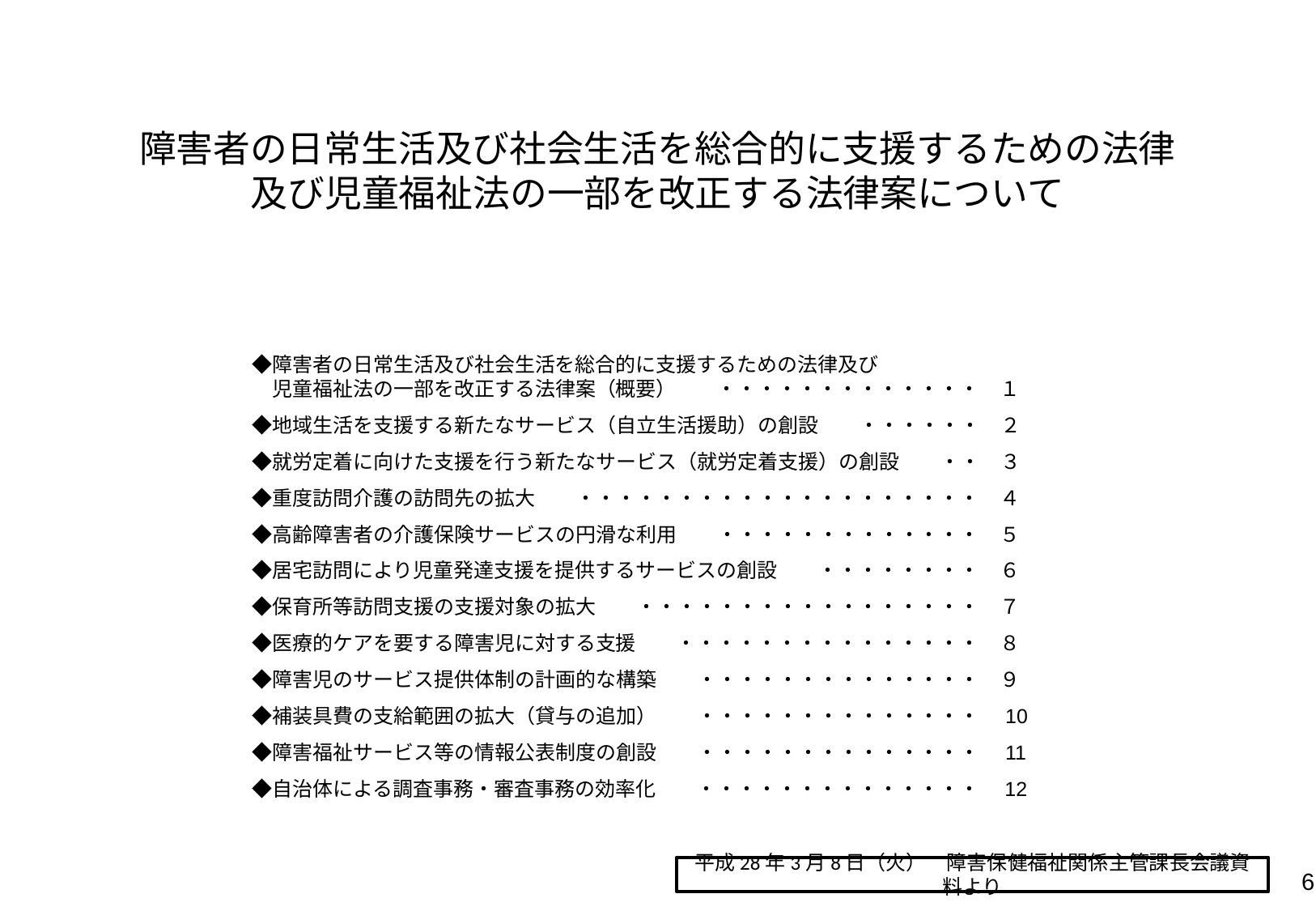

障害者の日常生活及び社会生活を総合的に支援するための法律
及び児童福祉法の一部を改正する法律案について

　　　　　　　　　　　　◆障害者の日常生活及び社会生活を総合的に支援するための法律及び
　　　　　　　　　　　　　児童福祉法の一部を改正する法律案（概要）　　・・・・・・・・・・・・・　１

　　　　　　　　　　　　◆地域生活を支援する新たなサービス（自立生活援助）の創設　　・・・・・・　２

　　　　　　　　　　　　◆就労定着に向けた支援を行う新たなサービス（就労定着支援）の創設　　・・　３

　　　　　　　　　　　　◆重度訪問介護の訪問先の拡大　　・・・・・・・・・・・・・・・・・・・・　４

　　　　　　　　　　　　◆高齢障害者の介護保険サービスの円滑な利用　　・・・・・・・・・・・・・　５

　　　　　　　　　　　　◆居宅訪問により児童発達支援を提供するサービスの創設　　・・・・・・・・　６

　　　　　　　　　　　　◆保育所等訪問支援の支援対象の拡大　　・・・・・・・・・・・・・・・・・　７

　　　　　　　　　　　　◆医療的ケアを要する障害児に対する支援　　・・・・・・・・・・・・・・・　８

　　　　　　　　　　　　◆障害児のサービス提供体制の計画的な構築　　・・・・・・・・・・・・・・　９

　　　　　　　　　　　　◆補装具費の支給範囲の拡大（貸与の追加）　　・・・・・・・・・・・・・・　10

　　　　　　　　　　　　◆障害福祉サービス等の情報公表制度の創設　　・・・・・・・・・・・・・・　11

　　　　　　　　　　　　◆自治体による調査事務・審査事務の効率化　　・・・・・・・・・・・・・・　12
6
平成28年3月8日（火）　障害保健福祉関係主管課長会議資料より